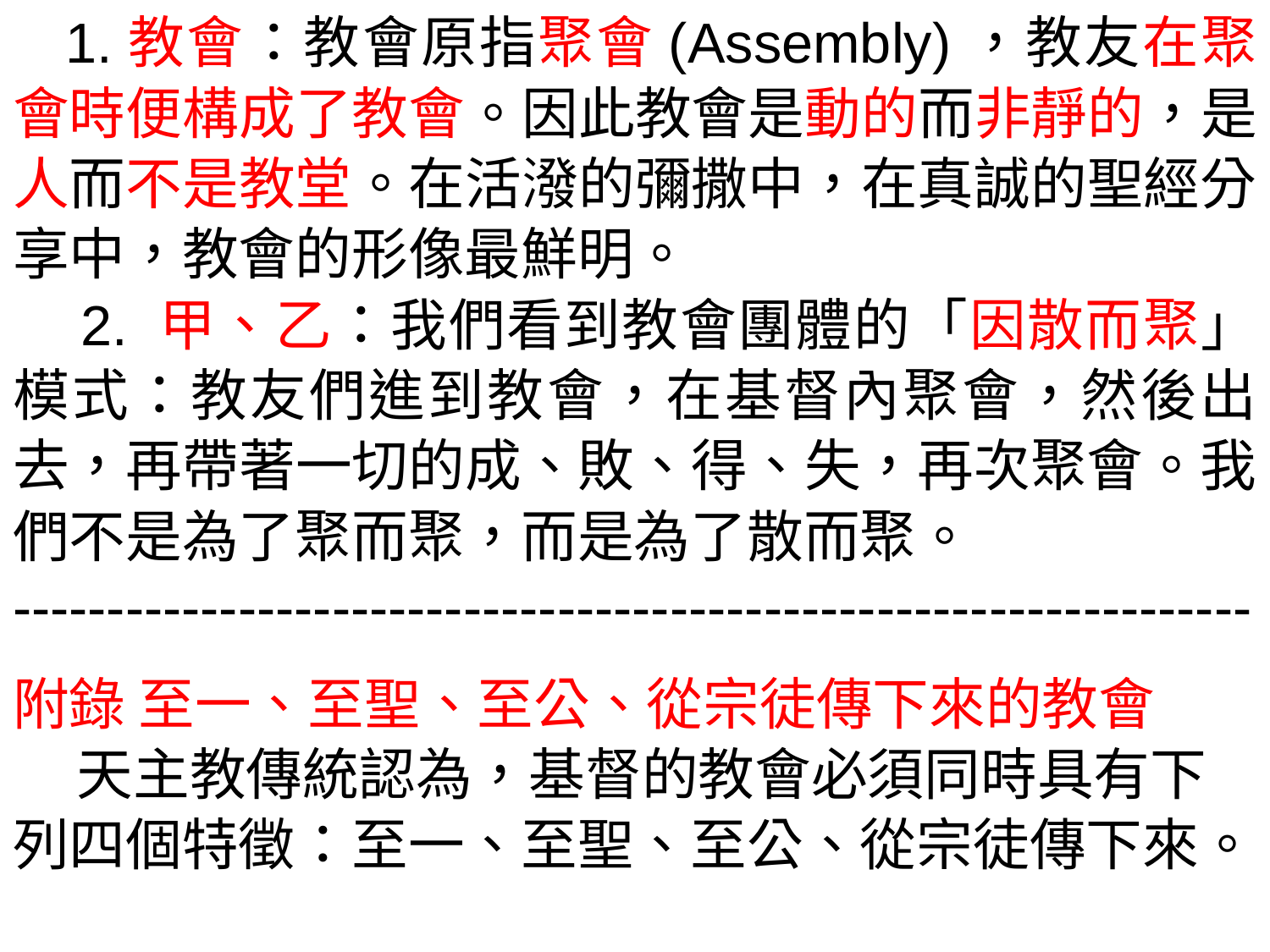

1.教會：教會原指聚會(Assembly)，教友在聚會時便構成了教會。因此教會是動的而非靜的，是人而不是教堂。在活潑的彌撒中，在真誠的聖經分享中，教會的形像最鮮明。
    2. 甲、乙：我們看到教會團體的「因散而聚」模式：教友們進到教會，在基督內聚會，然後出去，再帶著一切的成、敗、得、失，再次聚會。我們不是為了聚而聚，而是為了散而聚。
------------------------------------------------------------------
附錄 至一、至聖、至公、從宗徒傳下來的教會
    天主教傳統認為，基督的教會必須同時具有下列四個特徵：至一、至聖、至公、從宗徒傳下來。